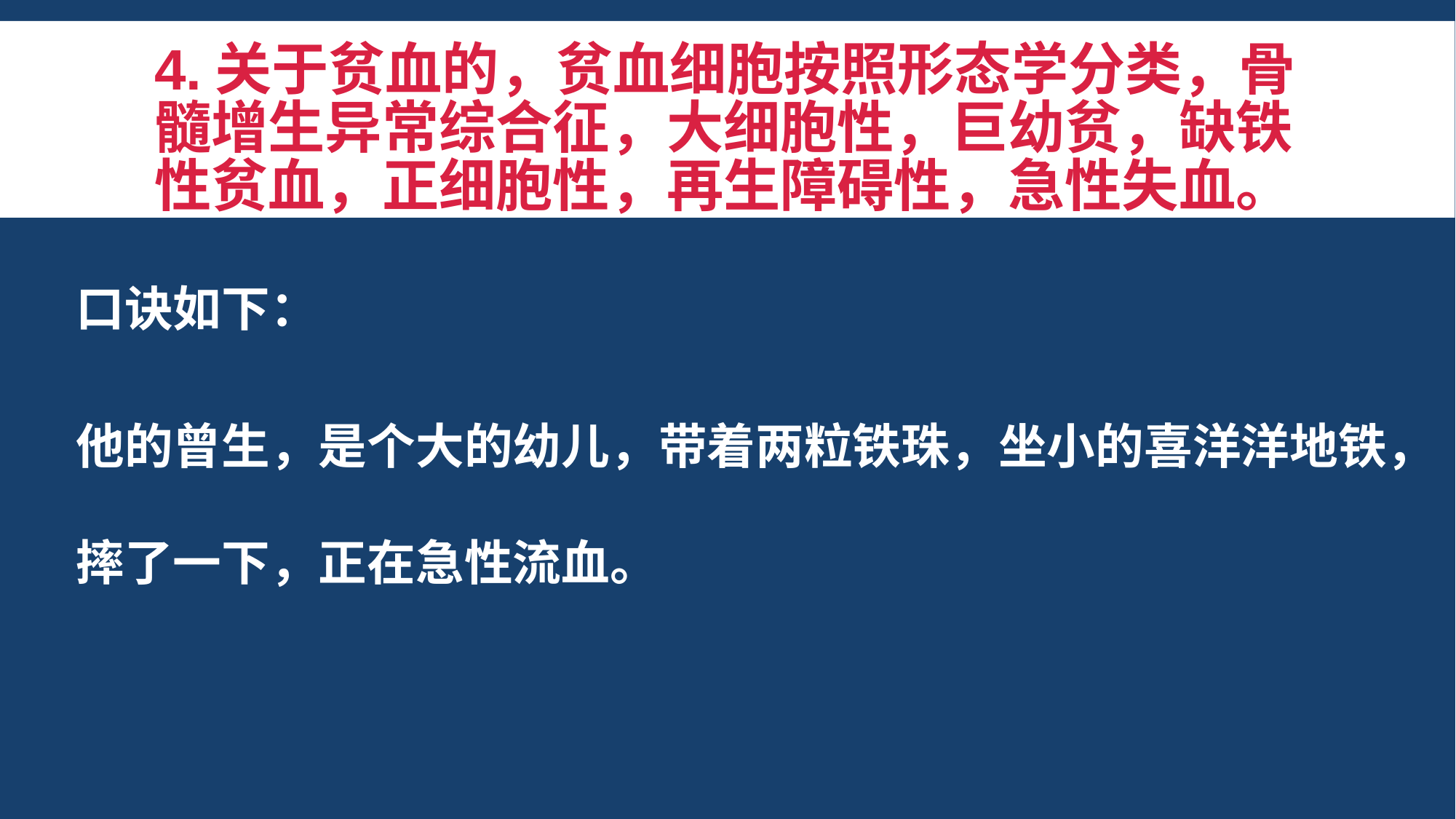

# 4.关于贫血的，贫血细胞按照形态学分类，骨髓增生异常综合征，大细胞性，巨幼贫，缺铁性贫血，正细胞性，再生障碍性，急性失血。
口诀如下：
他的曾生，是个大的幼儿，带着两粒铁珠，坐小的喜洋洋地铁，摔了一下，正在急性流血。